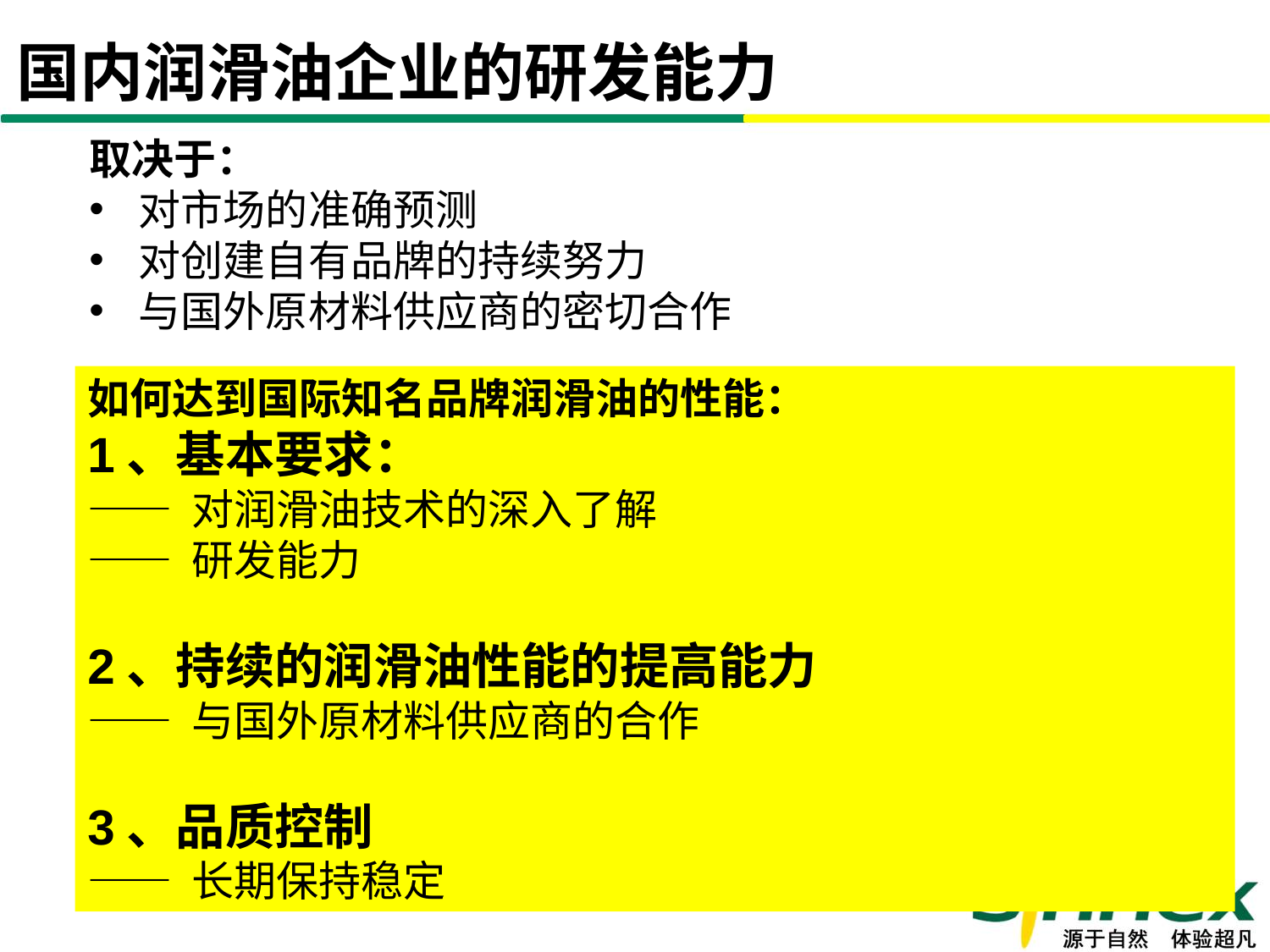

国内润滑油企业的研发能力
取决于：
 对市场的准确预测
 对创建自有品牌的持续努力
 与国外原材料供应商的密切合作
如何达到国际知名品牌润滑油的性能：
1、基本要求：
—— 对润滑油技术的深入了解
—— 研发能力

2、持续的润滑油性能的提高能力
—— 与国外原材料供应商的合作

3、品质控制
—— 长期保持稳定